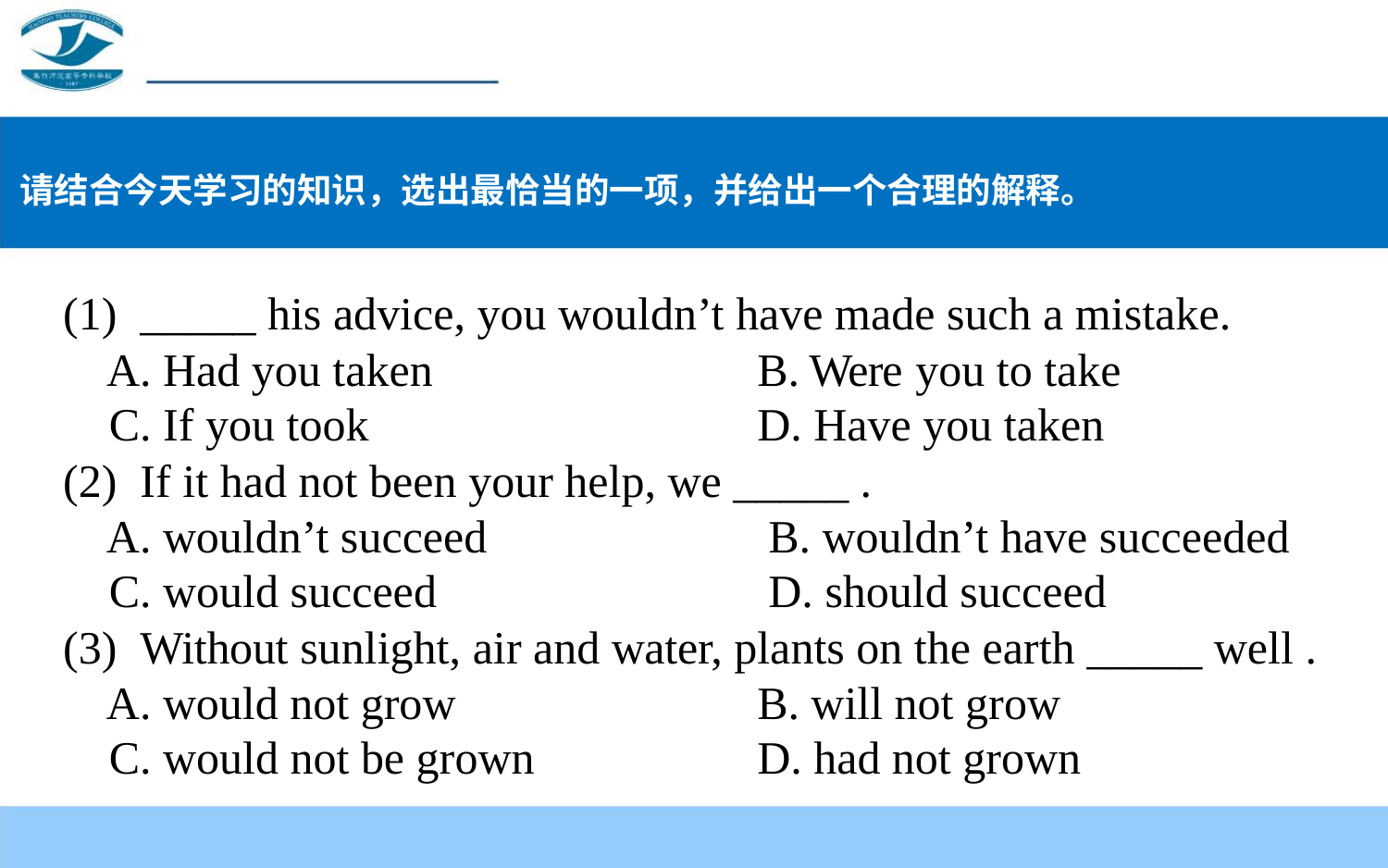

请结合今天学习的知识，选出最恰当的一项，并给出一个合理的解释。
(1) _____ his advice, you wouldn’t have made such a mistake.
A. Had you taken
C. If you took
B. Were you to take
D. Have you taken
(2) If it had not been your help, we _____ .
A. wouldn’t succeed
C. would succeed
B. wouldn’t have succeeded
D. should succeed
(3) Without sunlight, air and water, plants on the earth _____ well .
A. would not grow
C. would not be grown
B. will not grow
D. had not grown